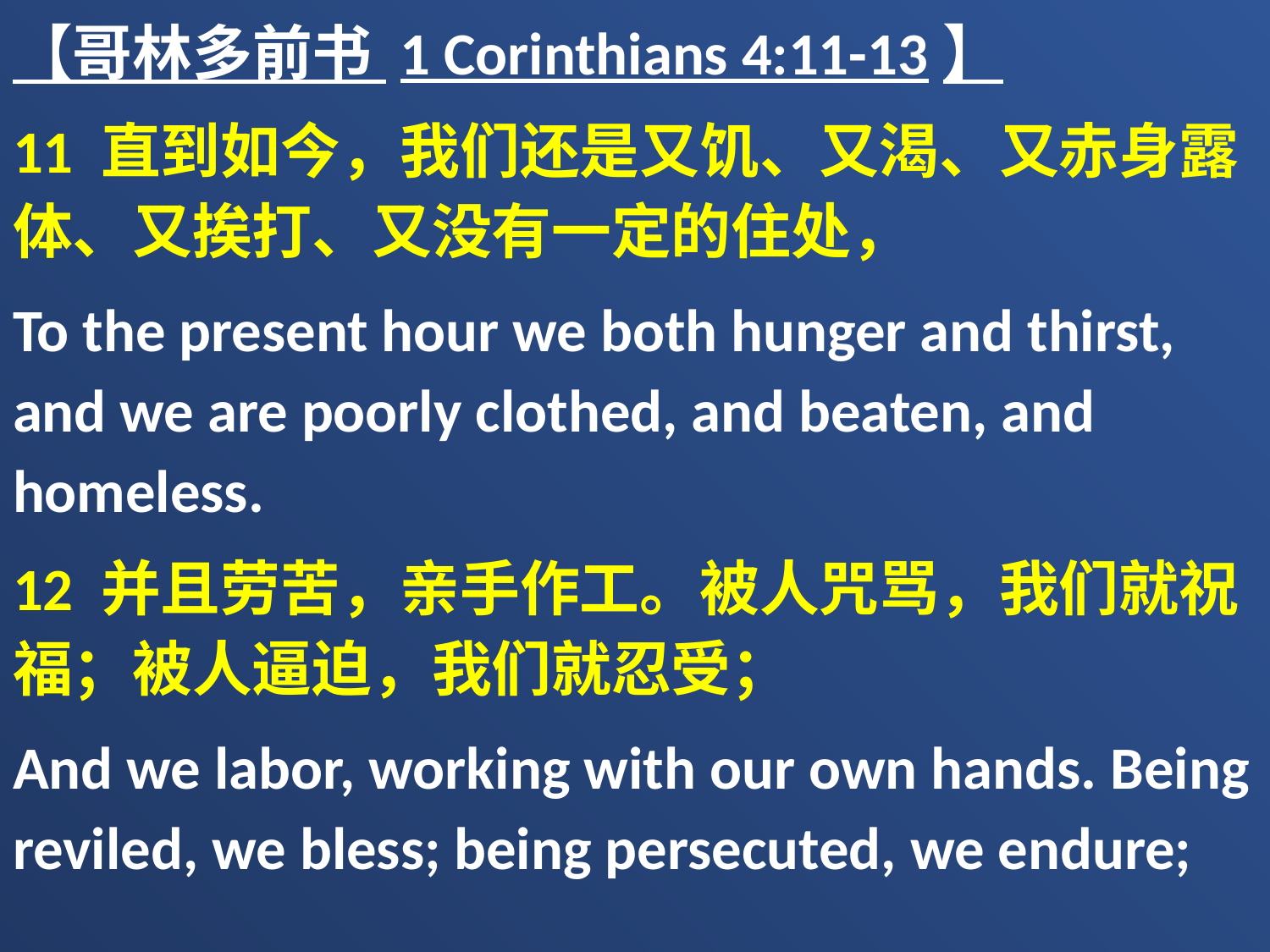

【哥林多前书 1 Corinthians 4:11-13】
11 直到如今，我们还是又饥、又渴、又赤身露体、又挨打、又没有一定的住处，
To the present hour we both hunger and thirst, and we are poorly clothed, and beaten, and homeless.
12 并且劳苦，亲手作工。被人咒骂，我们就祝福；被人逼迫，我们就忍受；
And we labor, working with our own hands. Being reviled, we bless; being persecuted, we endure;